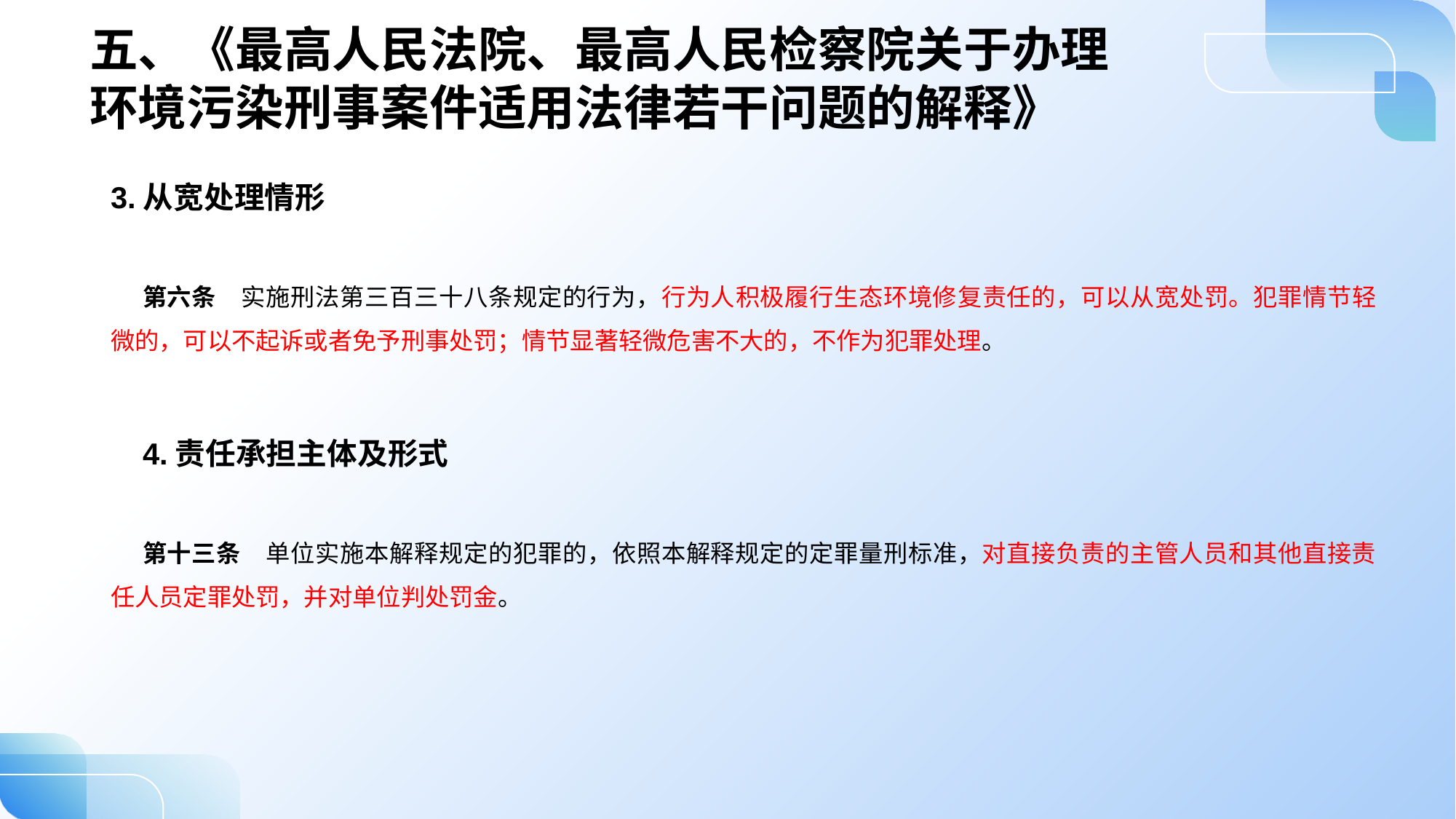

五、《最高人民法院、最高人民检察院关于办理
环境污染刑事案件适用法律若干问题的解释》
3.从宽处理情形

第六条　实施刑法第三百三十八条规定的行为，行为人积极履行生态环境修复责任的，可以从宽处罚。犯罪情节轻微的，可以不起诉或者免予刑事处罚；情节显著轻微危害不大的，不作为犯罪处理。

4.责任承担主体及形式

第十三条　单位实施本解释规定的犯罪的，依照本解释规定的定罪量刑标准，对直接负责的主管人员和其他直接责任人员定罪处罚，并对单位判处罚金。